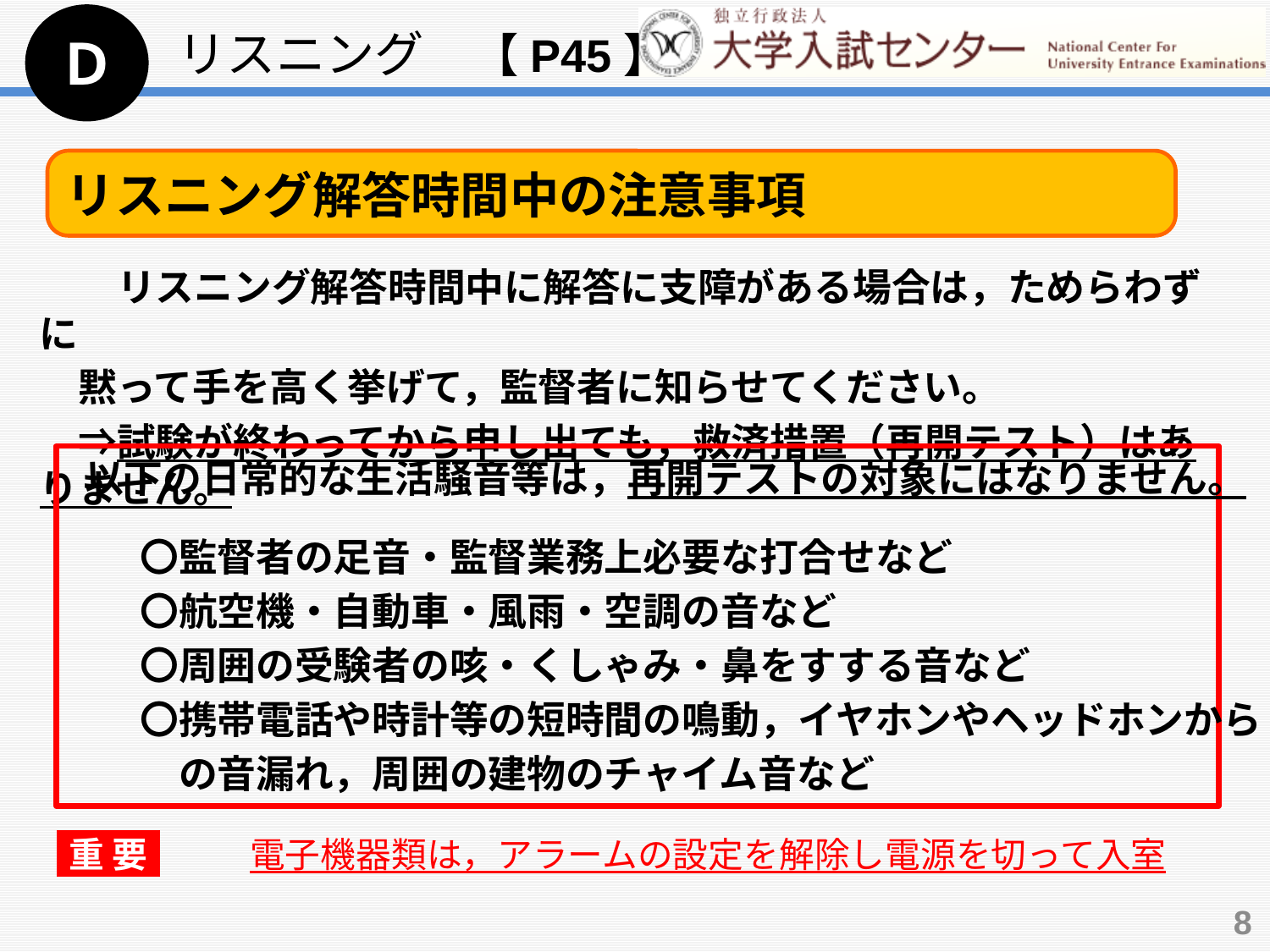

Ｄ

リスニング　【P45】
リスニング解答時間中の注意事項
　　リスニング解答時間中に解答に支障がある場合は，ためらわずに
　黙って手を高く挙げて，監督者に知らせてください。
　⇒試験が終わってから申し出ても，救済措置（再開テスト）はありません。

 以下の日常的な生活騒音等は，再開テストの対象にはなりません。

　　〇監督者の足音・監督業務上必要な打合せなど
　　〇航空機・自動車・風雨・空調の音など
　　〇周囲の受験者の咳・くしゃみ・鼻をすする音など
　　〇携帯電話や時計等の短時間の鳴動，イヤホンやヘッドホンから
　　　の音漏れ，周囲の建物のチャイム音など

　　　　　電子機器類は，アラームの設定を解除し電源を切って入室
重 要
8